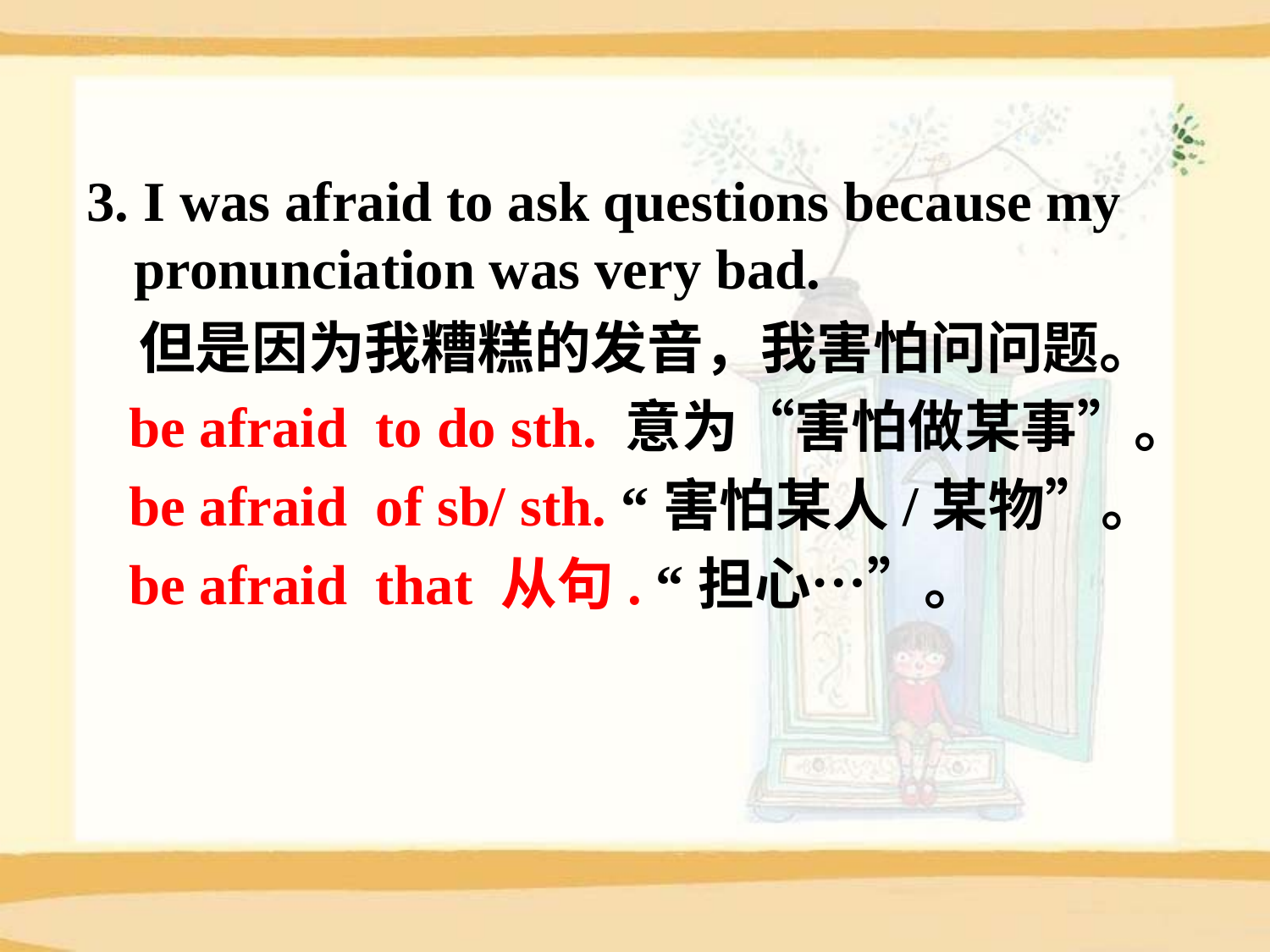

3. I was afraid to ask questions because my pronunciation was very bad.
   但是因为我糟糕的发音，我害怕问问题。
   be afraid  to do sth. 意为“害怕做某事”。
   be afraid  of sb/ sth. “害怕某人/某物”。
   be afraid  that 从句. “担心…”。